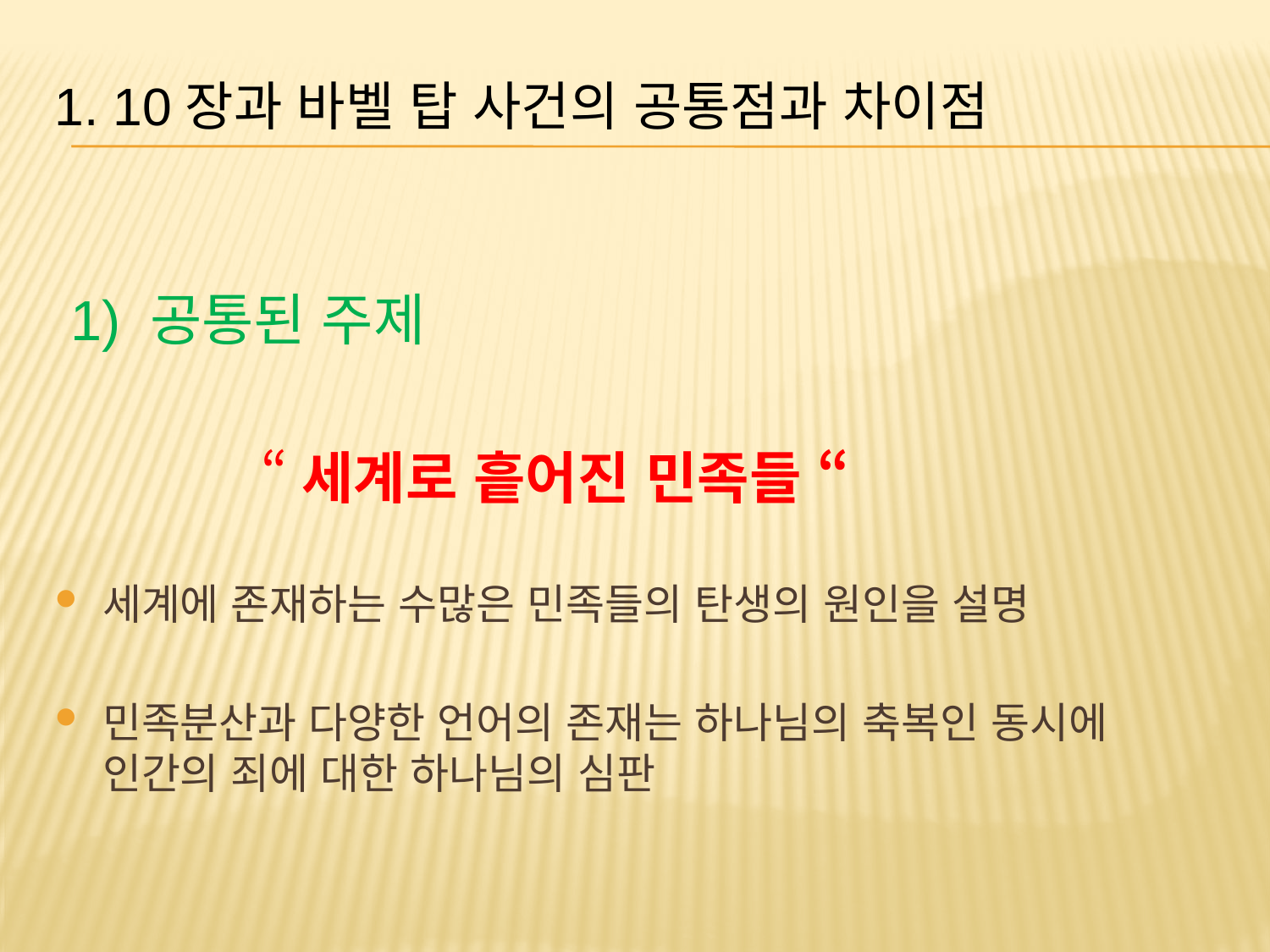

# 1. 10장과 바벨 탑 사건의 공통점과 차이점

 1) 공통된 주제

             “세계로 흩어진 민족들 “

세계에 존재하는 수많은 민족들의 탄생의 원인을 설명

민족분산과 다양한 언어의 존재는 하나님의 축복인 동시에         인간의 죄에 대한 하나님의 심판